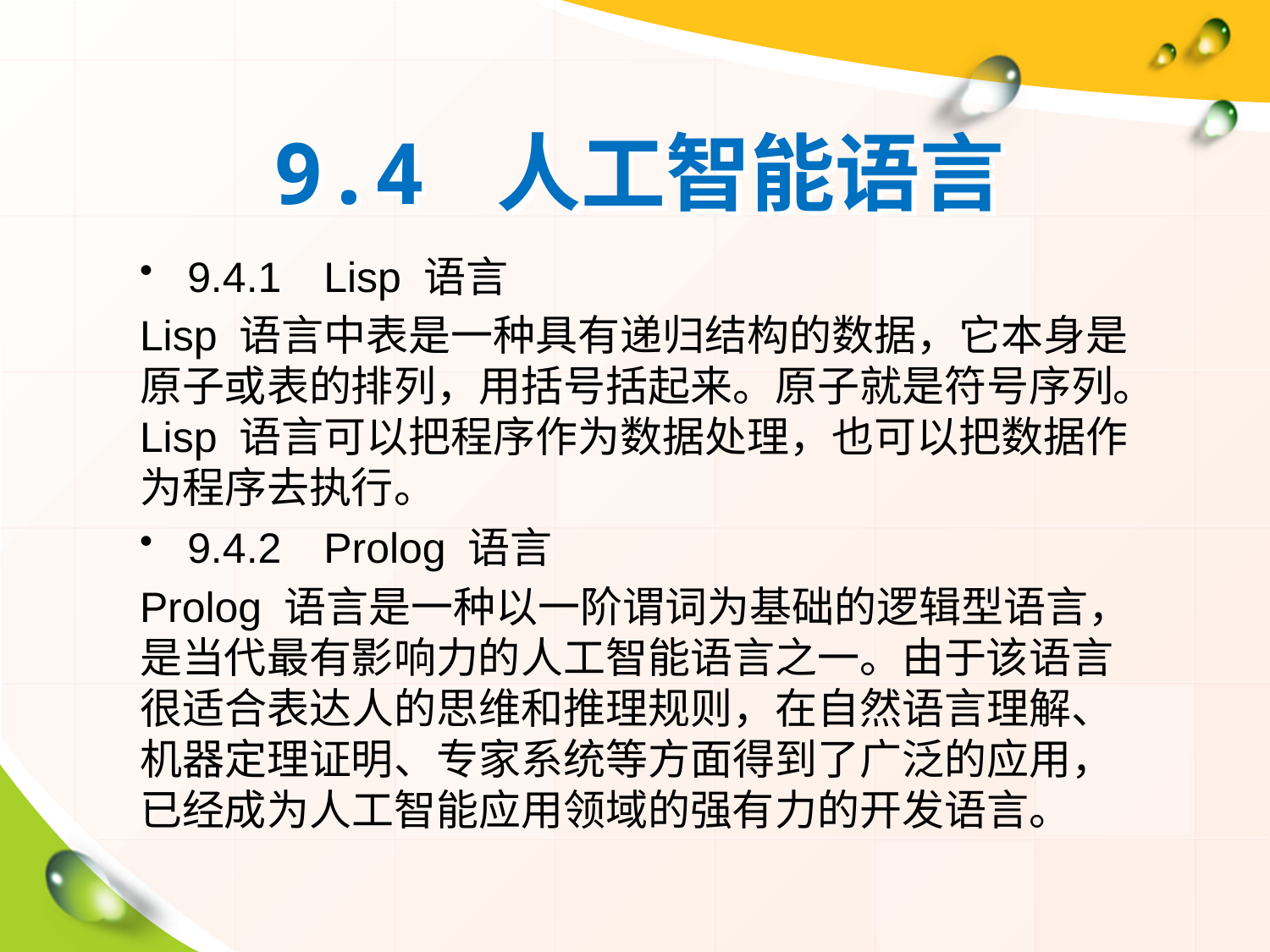

# 9.4 人工智能语言
9.4.1 Lisp 语言
Lisp 语言中表是一种具有递归结构的数据，它本身是原子或表的排列，用括号括起来。原子就是符号序列。Lisp 语言可以把程序作为数据处理，也可以把数据作为程序去执行。
9.4.2 Prolog 语言
Prolog 语言是一种以一阶谓词为基础的逻辑型语言，是当代最有影响力的人工智能语言之一。由于该语言很适合表达人的思维和推理规则，在自然语言理解、机器定理证明、专家系统等方面得到了广泛的应用，已经成为人工智能应用领域的强有力的开发语言。